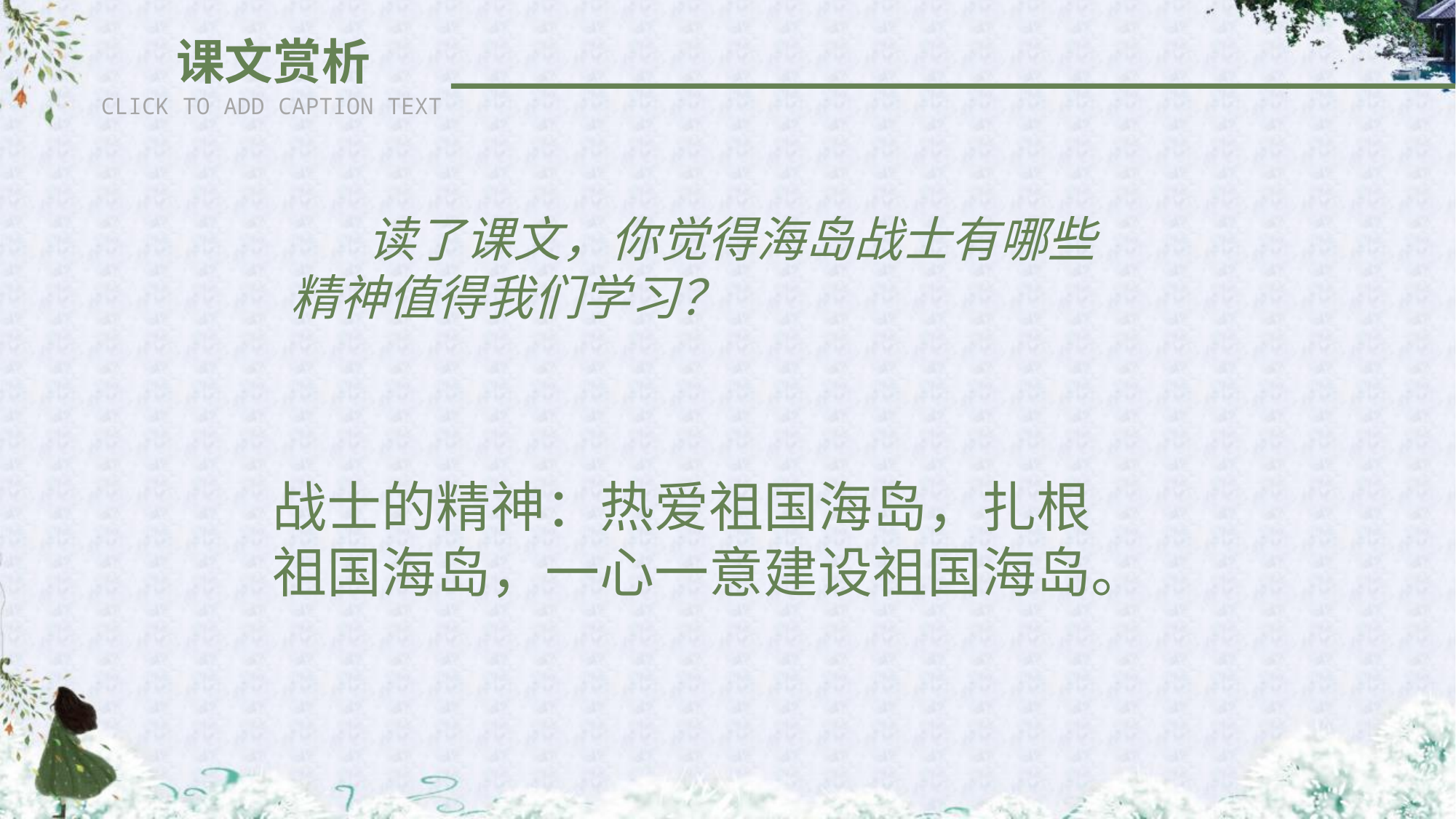

课文赏析

CLICK TO ADD CAPTION TEXT
      读了课文，你觉得海岛战士有哪些精神值得我们学习？
战士的精神：热爱祖国海岛，扎根祖国海岛，一心一意建设祖国海岛。